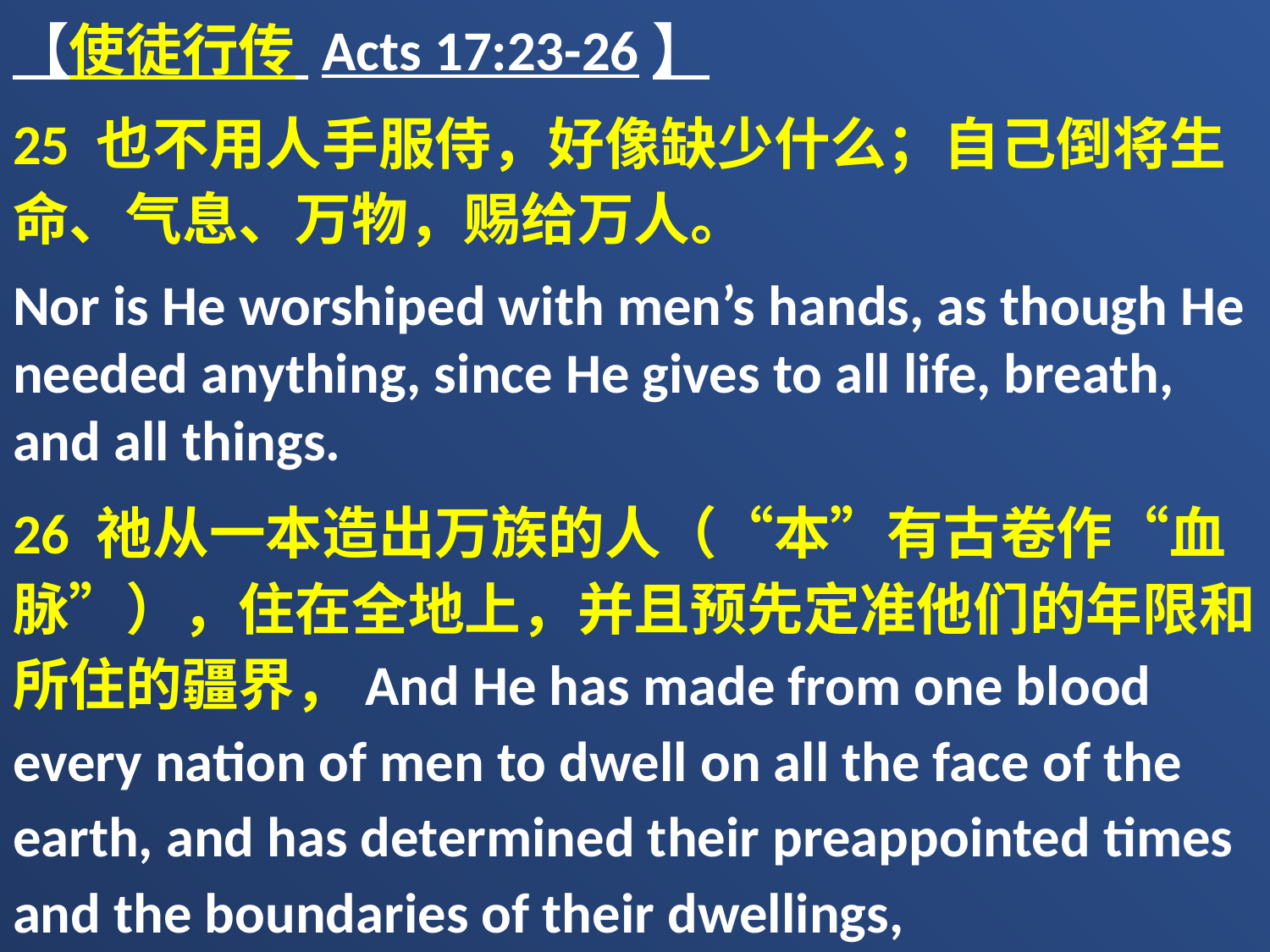

【使徒行传 Acts 17:23-26】
25 也不用人手服侍，好像缺少什么；自己倒将生命、气息、万物，赐给万人。
Nor is He worshiped with men’s hands, as though He needed anything, since He gives to all life, breath, and all things.
26 祂从一本造出万族的人（“本”有古卷作“血脉”），住在全地上，并且预先定准他们的年限和所住的疆界，And He has made from one blood every nation of men to dwell on all the face of the earth, and has determined their preappointed times and the boundaries of their dwellings,